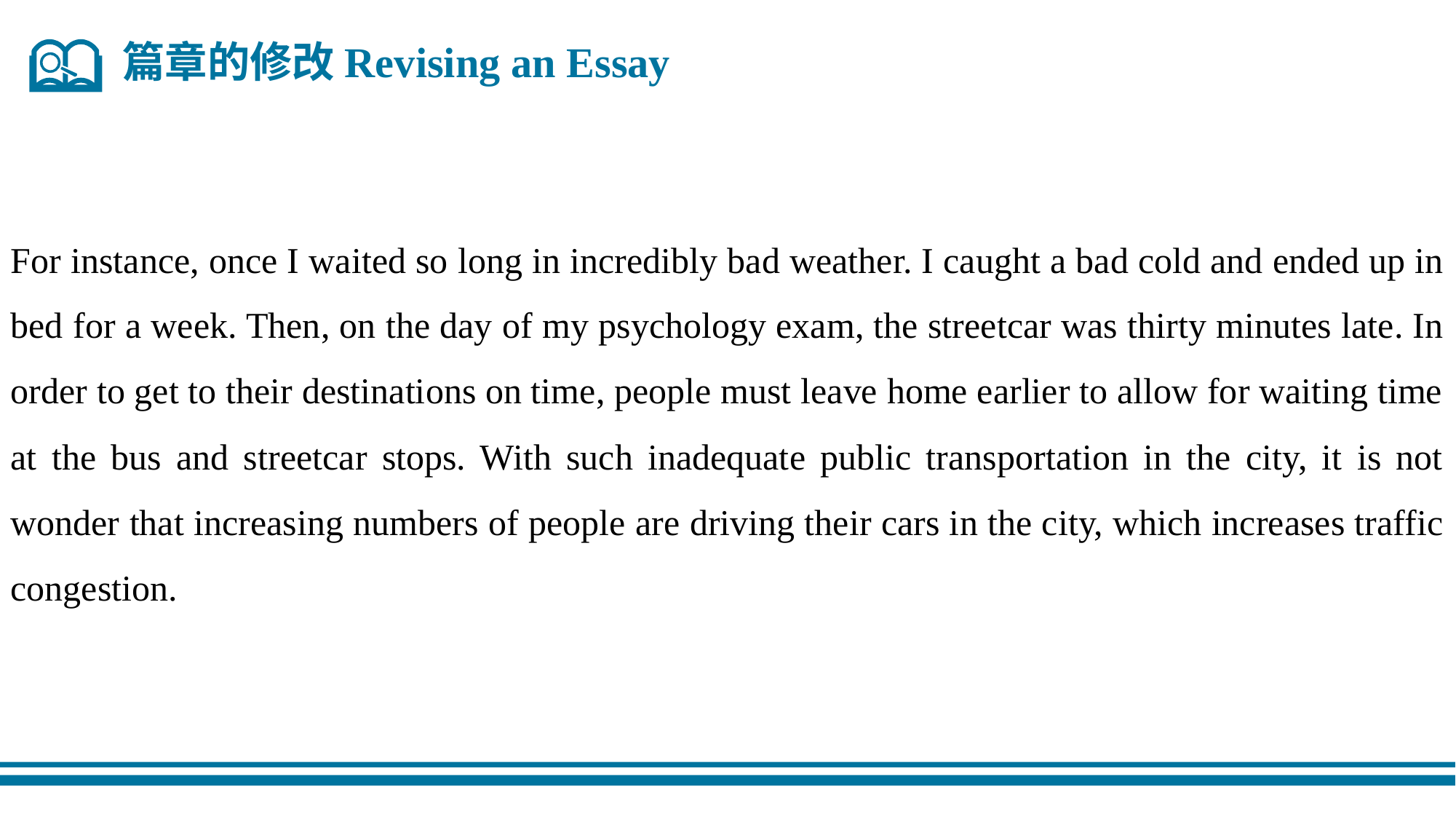

篇章的修改Revising an Essay
For instance, once I waited so long in incredibly bad weather. I caught a bad cold and ended up in bed for a week. Then, on the day of my psychology exam, the streetcar was thirty minutes late. In order to get to their destinations on time, people must leave home earlier to allow for waiting time at the bus and streetcar stops. With such inadequate public transportation in the city, it is not wonder that increasing numbers of people are driving their cars in the city, which increases traffic congestion.